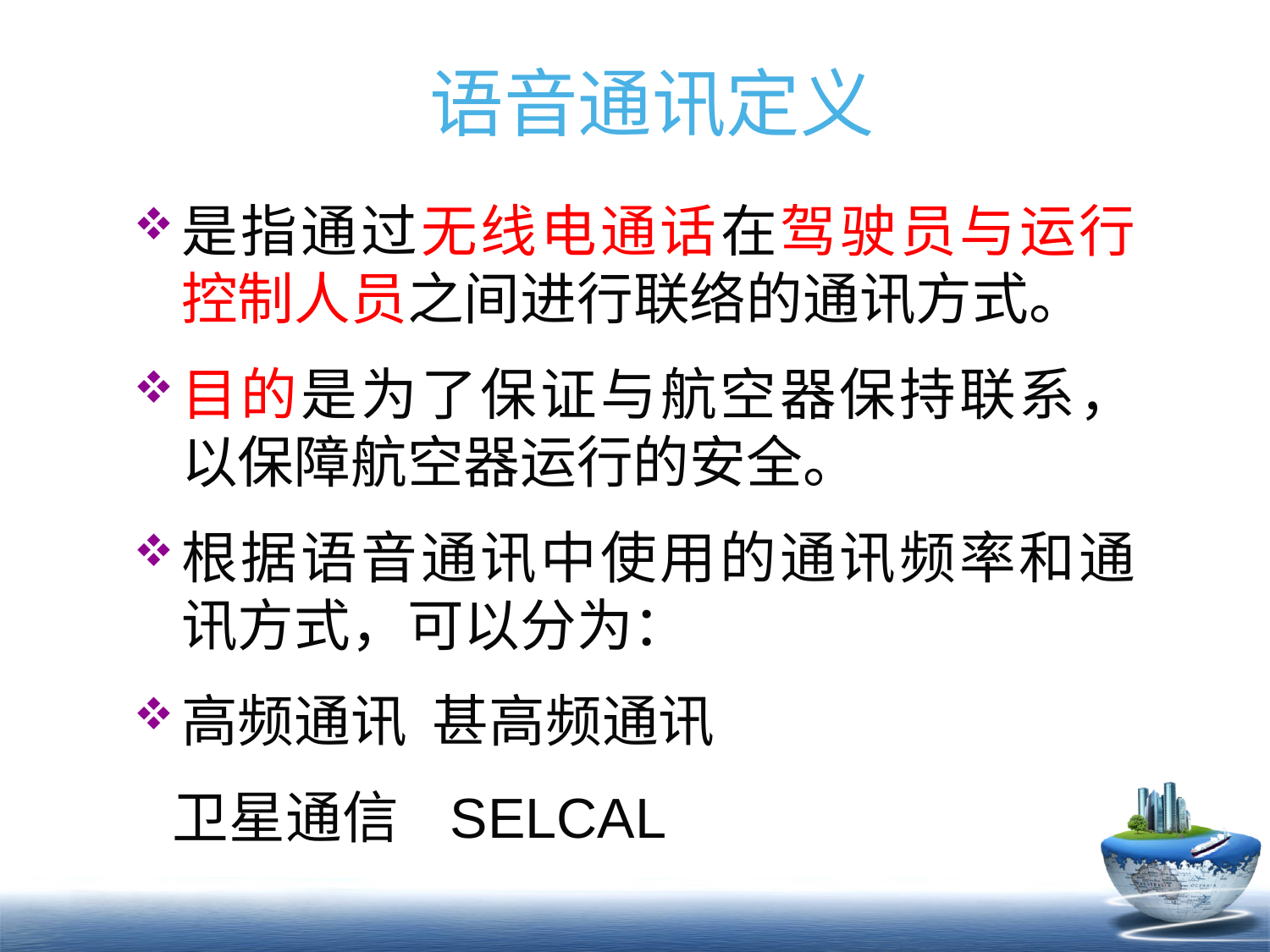

# 语音通讯定义
是指通过无线电通话在驾驶员与运行控制人员之间进行联络的通讯方式。
目的是为了保证与航空器保持联系，以保障航空器运行的安全。
根据语音通讯中使用的通讯频率和通讯方式，可以分为：
高频通讯  甚高频通讯
  卫星通信   SELCAL